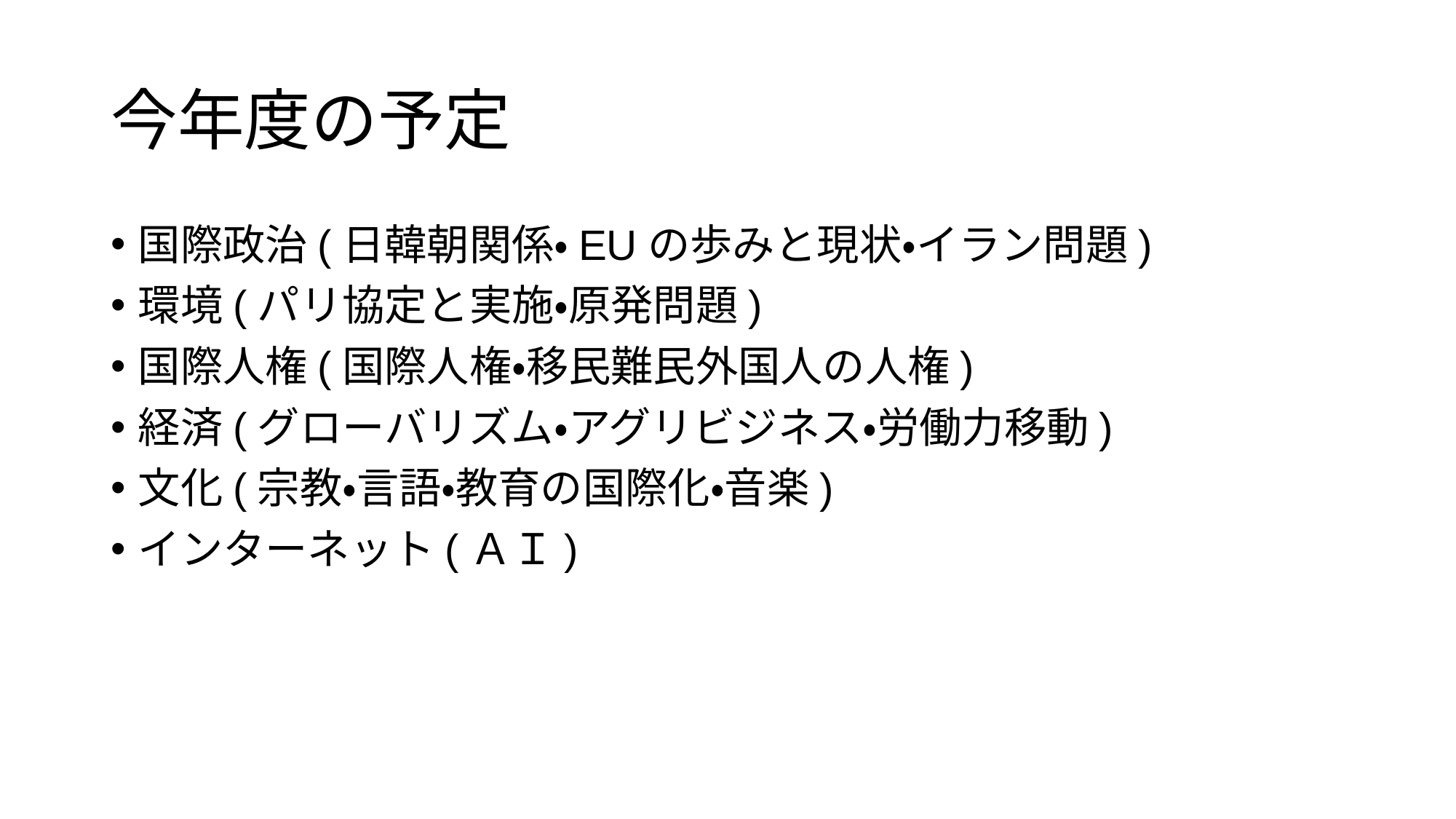

# 今年度の予定
国際政治(日韓朝関係・EUの歩みと現状・イラン問題)
環境(パリ協定と実施・原発問題)
国際人権(国際人権・移民難民外国人の人権)
経済(グローバリズム・アグリビジネス・労働力移動)
文化(宗教・言語・教育の国際化・音楽)
インターネット(ＡＩ)